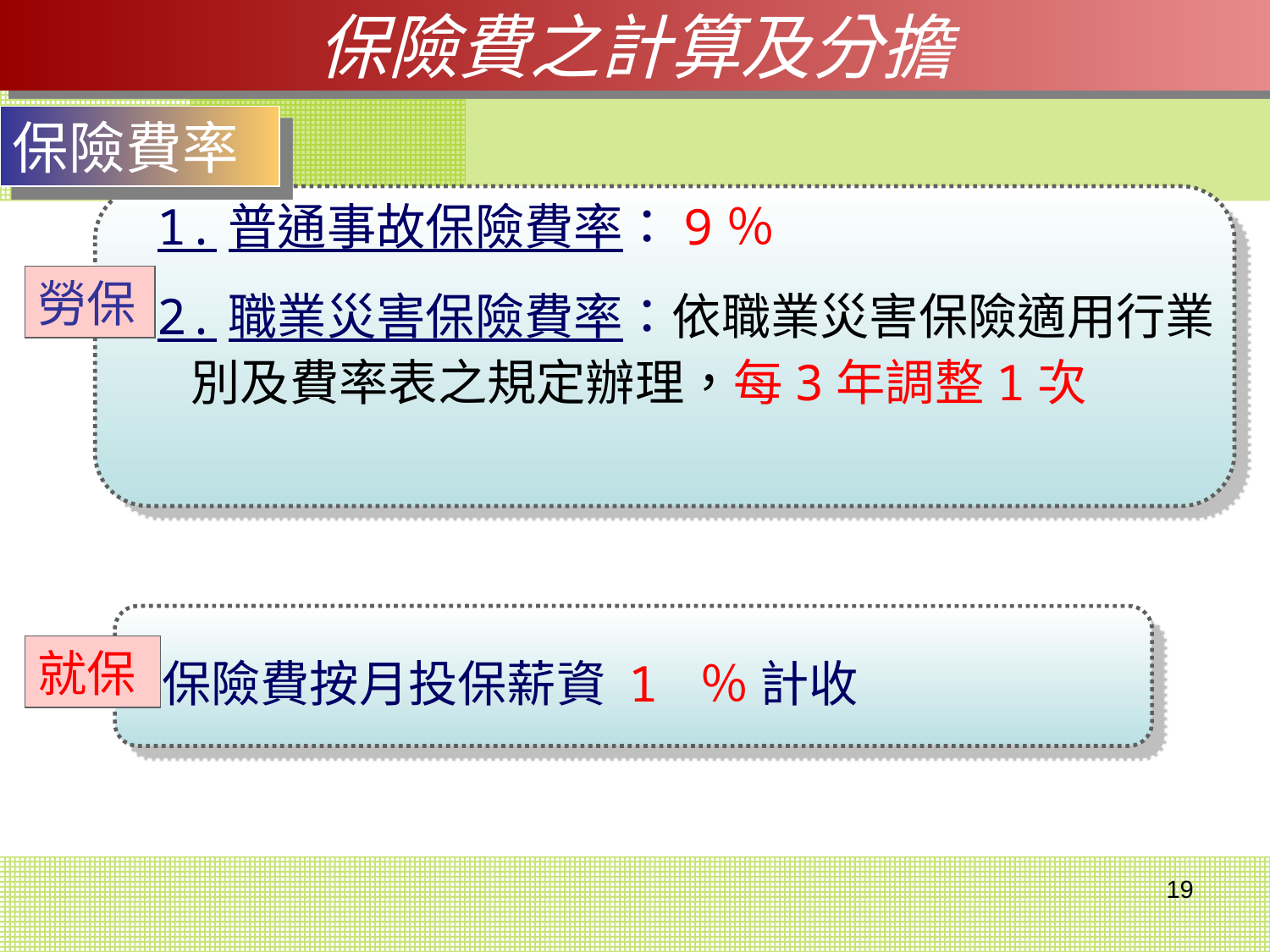

保險費之計算及分擔
保險費率

1.普通事故保險費率：9％

2.職業災害保險費率：依職業災害保險適用行業
  別及費率表之規定辦理，每3年調整1次

勞保

保險費按月投保薪資 1 ％ 計收
就保
19